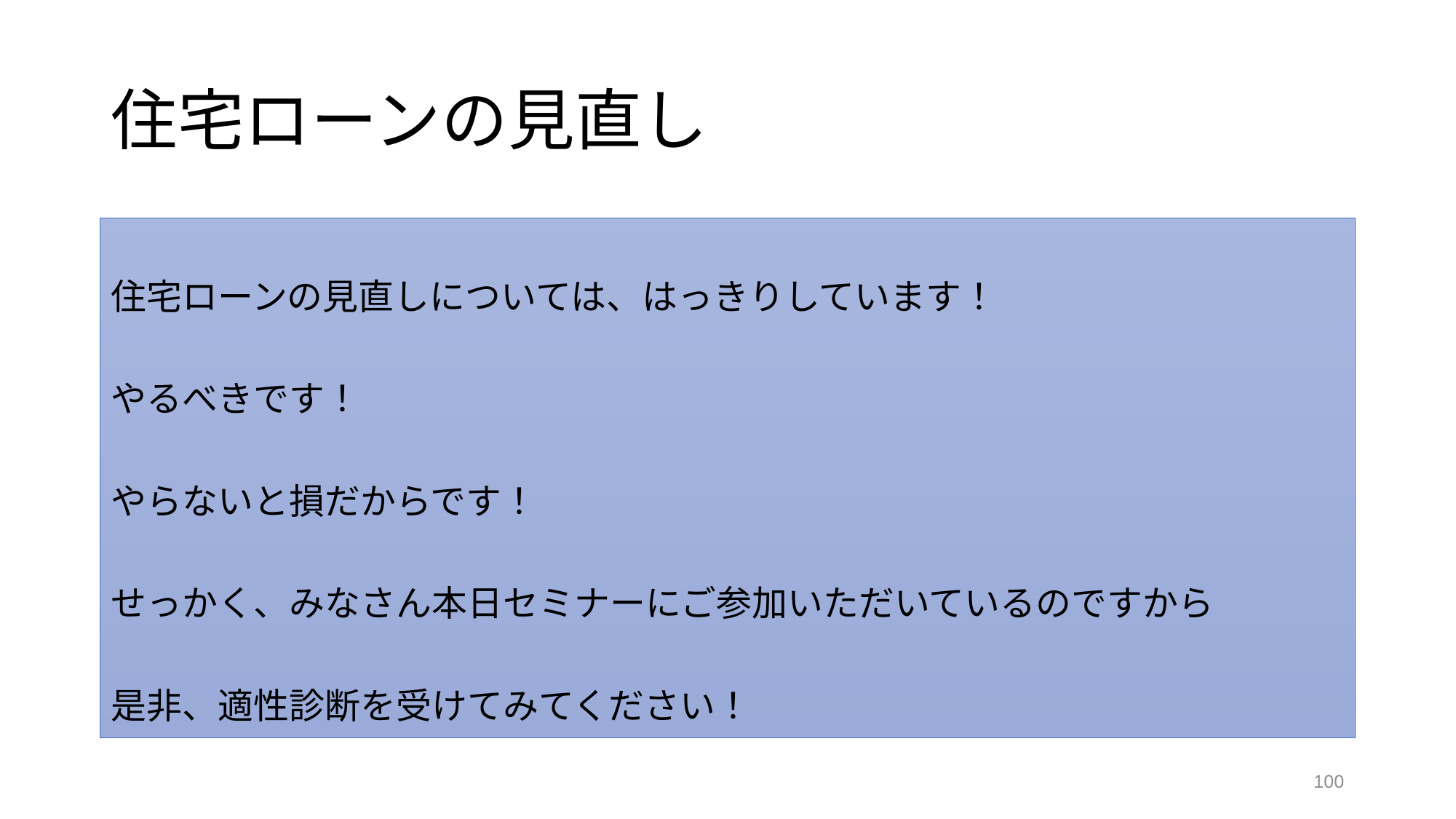

# 住宅ローンの見直し

住宅ローンの見直しについては、はっきりしています！

やるべきです！

やらないと損だからです！

せっかく、みなさん本日セミナーにご参加いただいているのですから

是非、適性診断を受けてみてください！
100